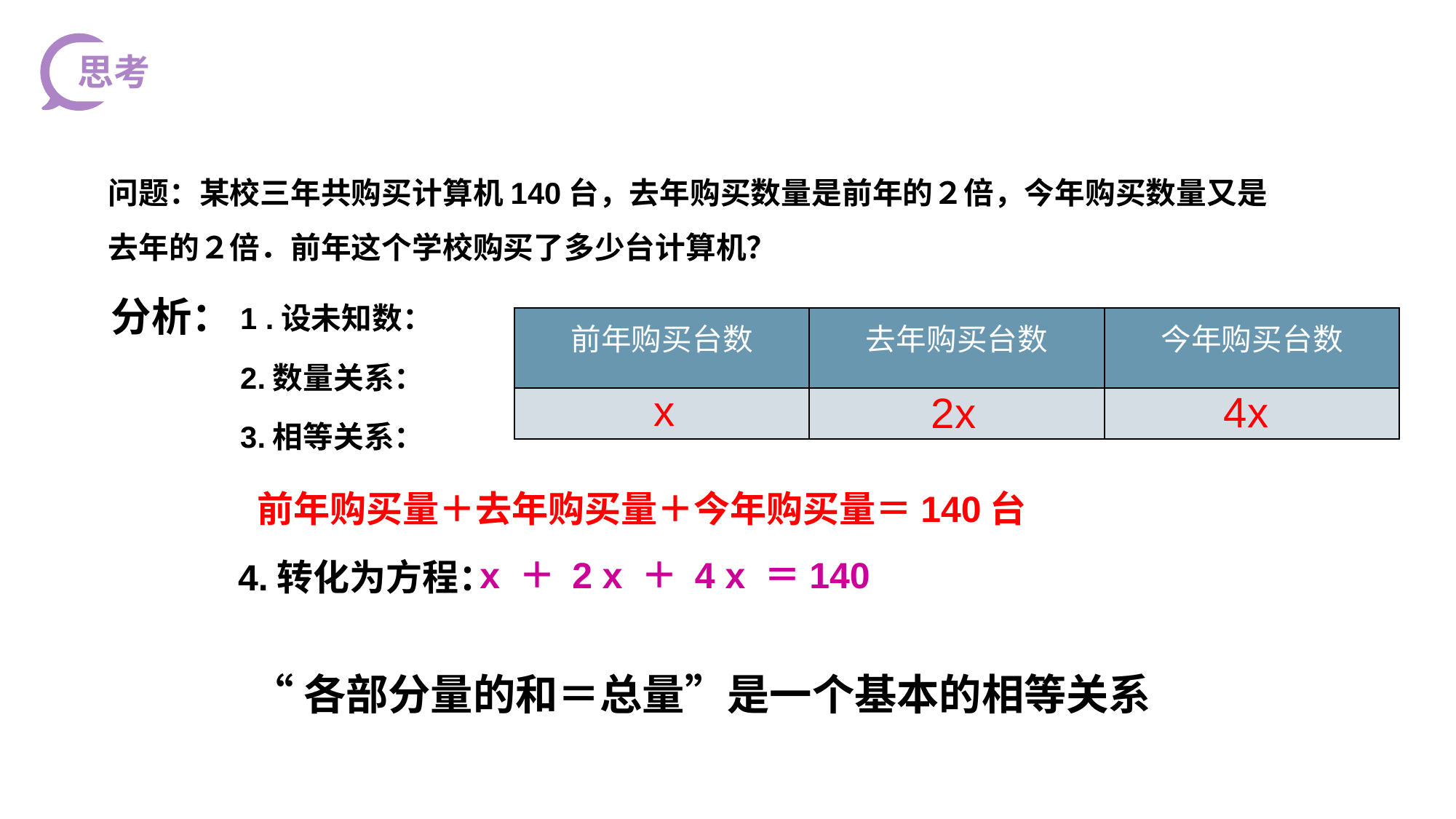

思考
问题：某校三年共购买计算机140台，去年购买数量是前年的２倍，今年购买数量又是去年的２倍．前年这个学校购买了多少台计算机？
分析：
1 .设未知数：
| 前年购买台数 | 去年购买台数 | 今年购买台数 |
| --- | --- | --- |
|  |  |  |
2.数量关系：
x
4x
2x
3.相等关系：
 前年购买量＋去年购买量＋今年购买量＝140台
x ＋ 2 x ＋ 4 x ＝140
4.转化为方程：
“各部分量的和＝总量”是一个基本的相等关系